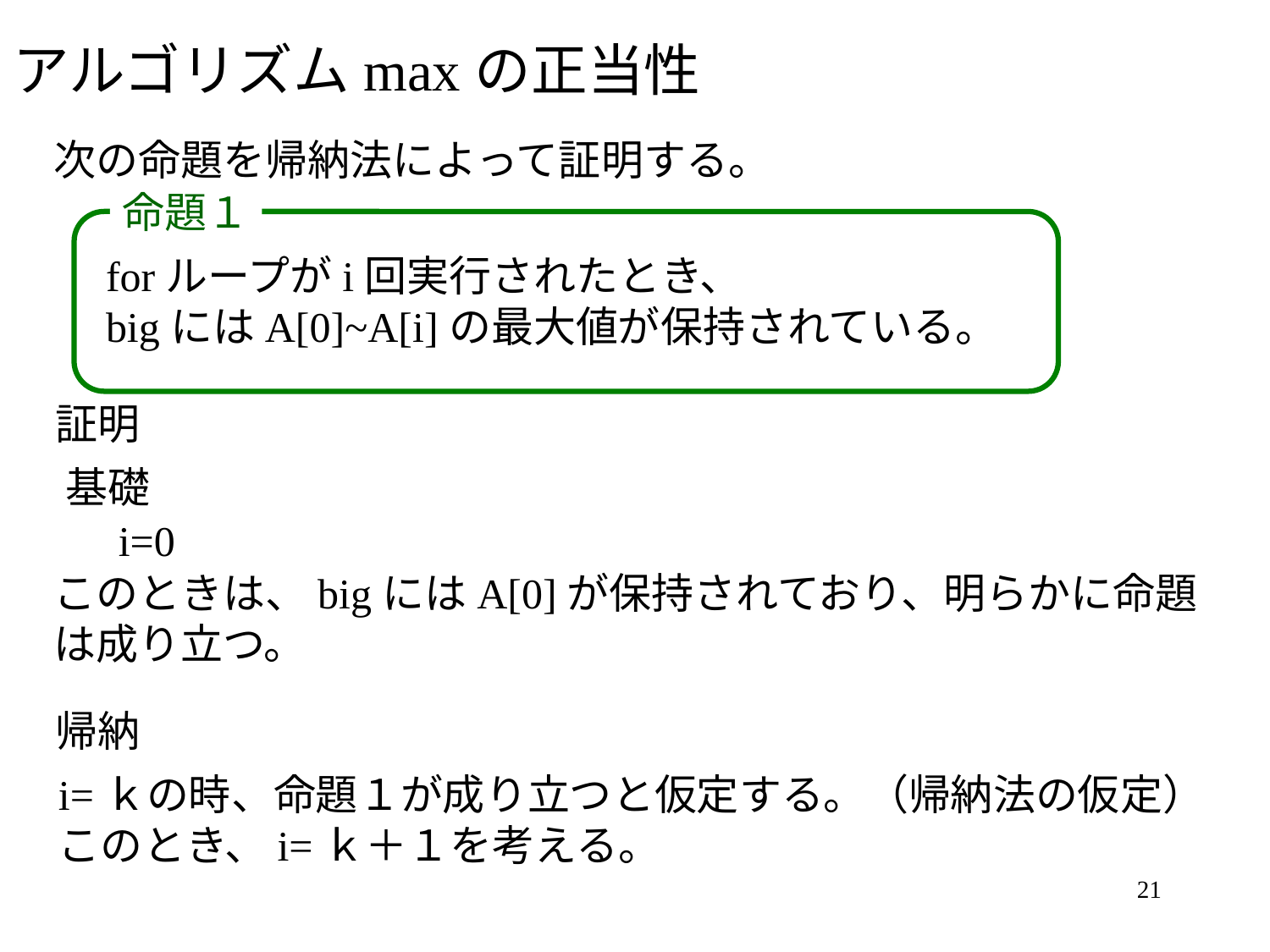

# アルゴリズムmaxの正当性
次の命題を帰納法によって証明する。
命題１

forループがi回実行されたとき、
bigにはA[0]~A[i]の最大値が保持されている。
証明
基礎
i=0
このときは、bigにはA[0]が保持されており、明らかに命題
は成り立つ。
帰納
i=ｋの時、命題１が成り立つと仮定する。（帰納法の仮定）
このとき、i=ｋ＋１を考える。
21